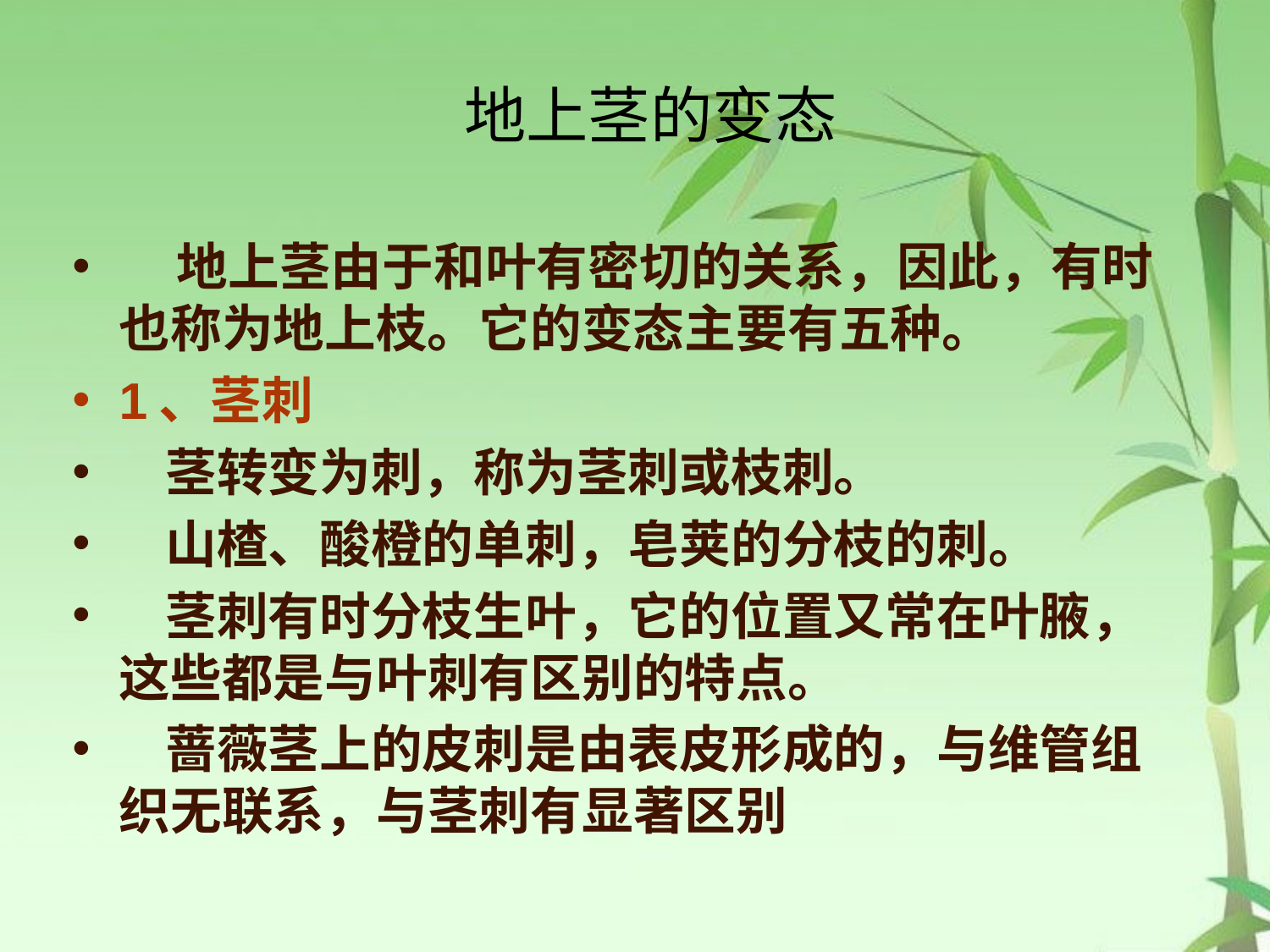

# 地上茎的变态
    地上茎由于和叶有密切的关系，因此，有时也称为地上枝。它的变态主要有五种。
1、茎刺
   茎转变为刺，称为茎刺或枝刺。
   山楂、酸橙的单刺，皂荚的分枝的刺。
   茎刺有时分枝生叶，它的位置又常在叶腋，这些都是与叶刺有区别的特点。
   蔷薇茎上的皮刺是由表皮形成的，与维管组织无联系，与茎刺有显著区别